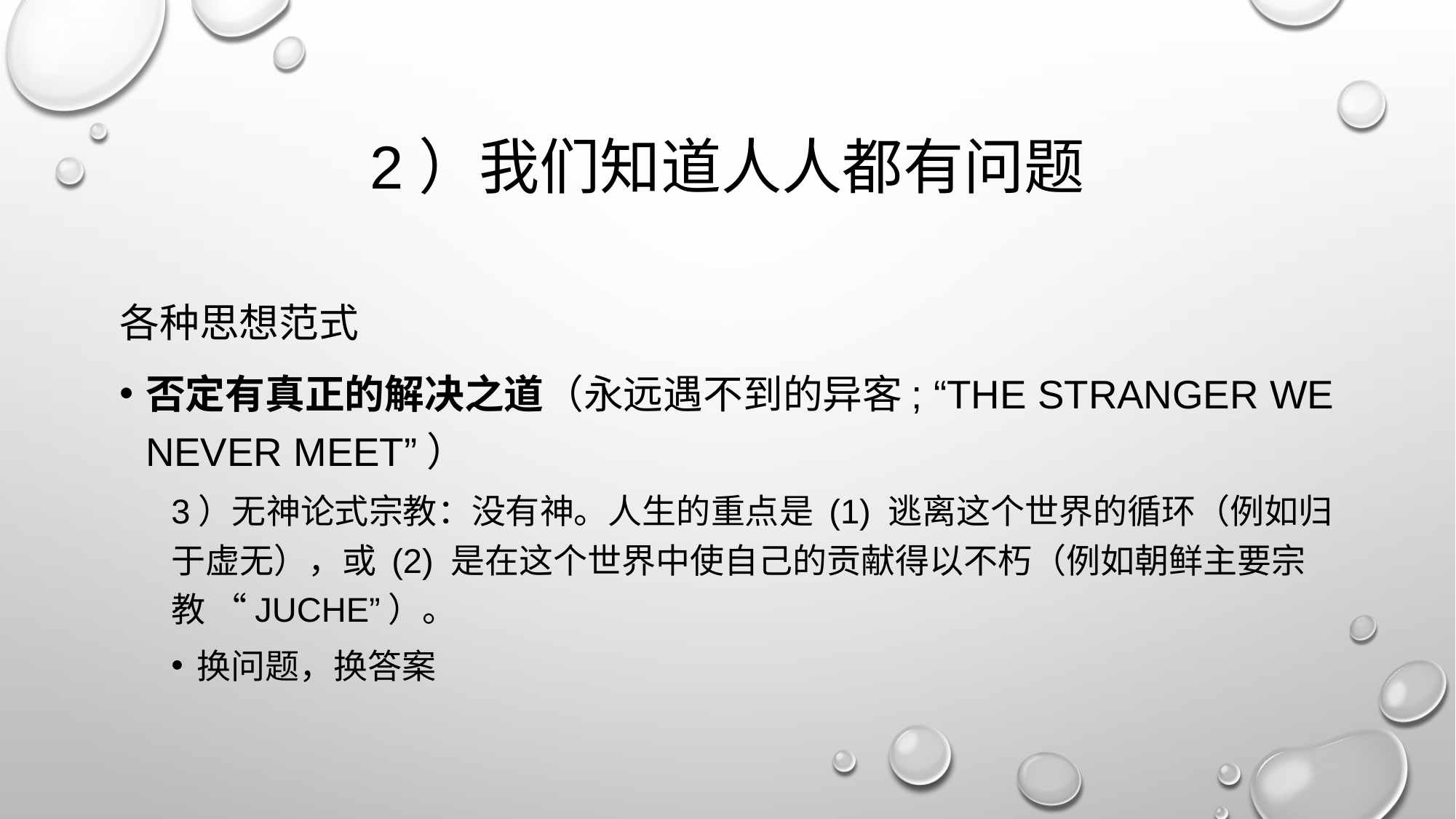

# 2）我们知道人人都有问题
各种思想范式
否定有真正的解决之道（永远遇不到的异客; “The Stranger we never meet”）
3）无神论式宗教：没有神。人生的重点是 (1) 逃离这个世界的循环（例如归于虚无），或 (2) 是在这个世界中使自己的贡献得以不朽（例如朝鲜主要宗教 “Juche”）。
换问题，换答案